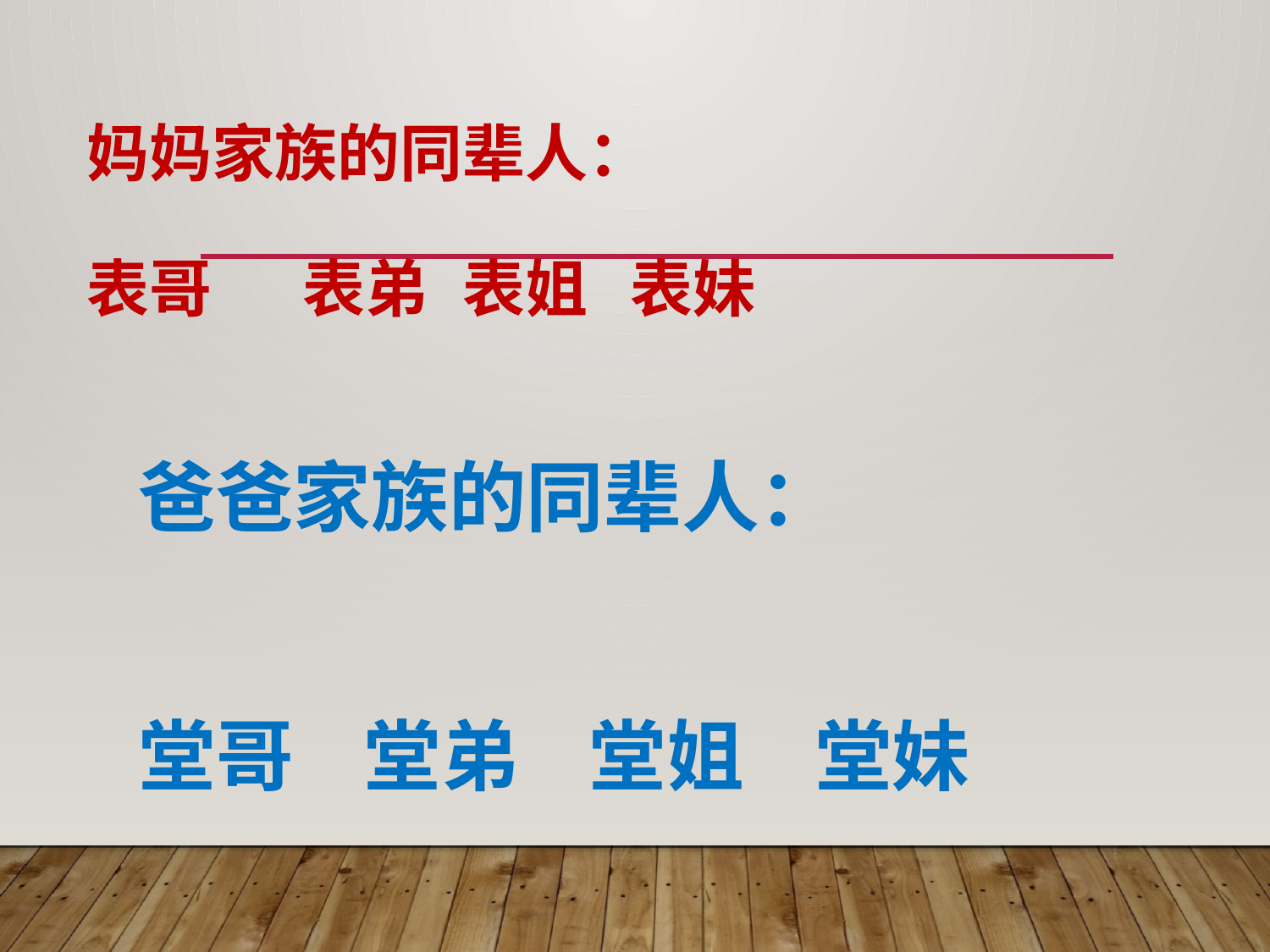

# 妈妈家族的同辈人： 表哥	  表弟	表姐   表妹
爸爸家族的同辈人：

堂哥    堂弟    堂姐    堂妹